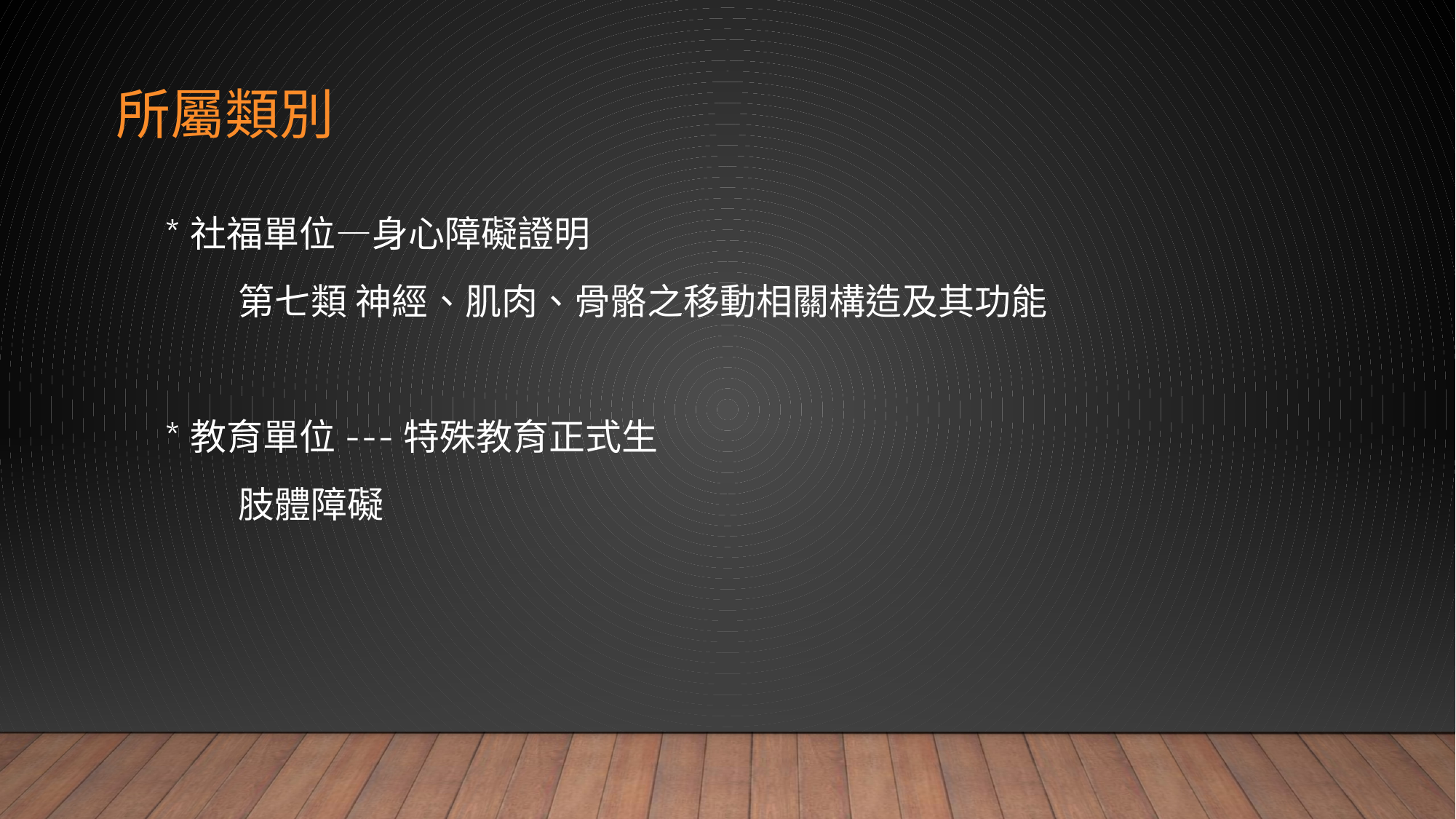

# 所屬類別
*社福單位—身心障礙證明
        第七類 神經、肌肉、骨骼之移動相關構造及其功能

*教育單位---特殊教育正式生
        肢體障礙